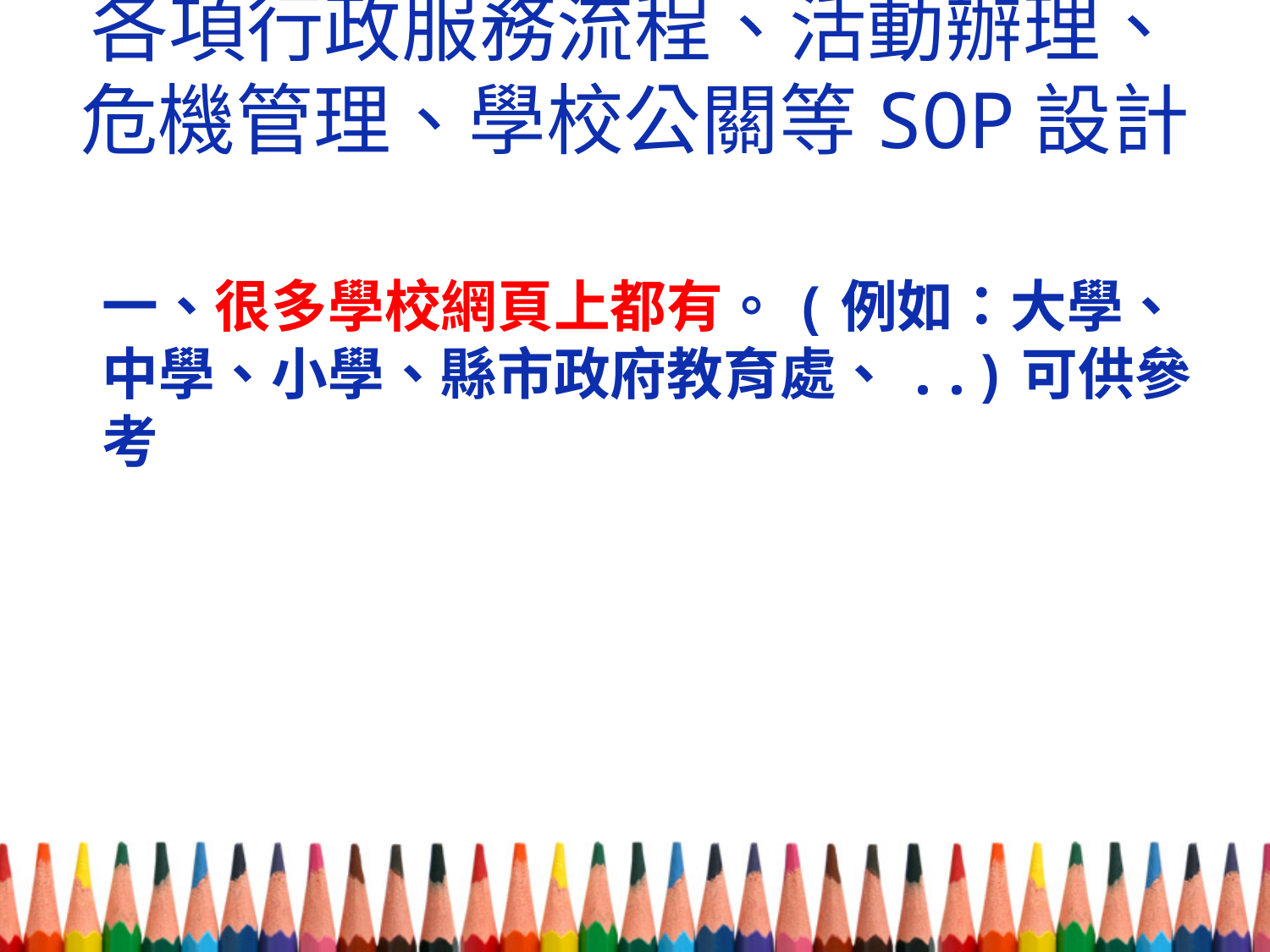

# 各項行政服務流程、活動辦理、危機管理、學校公關等SOP設計
一、很多學校網頁上都有。(例如：大學、中學、小學、縣市政府教育處、..)可供參考